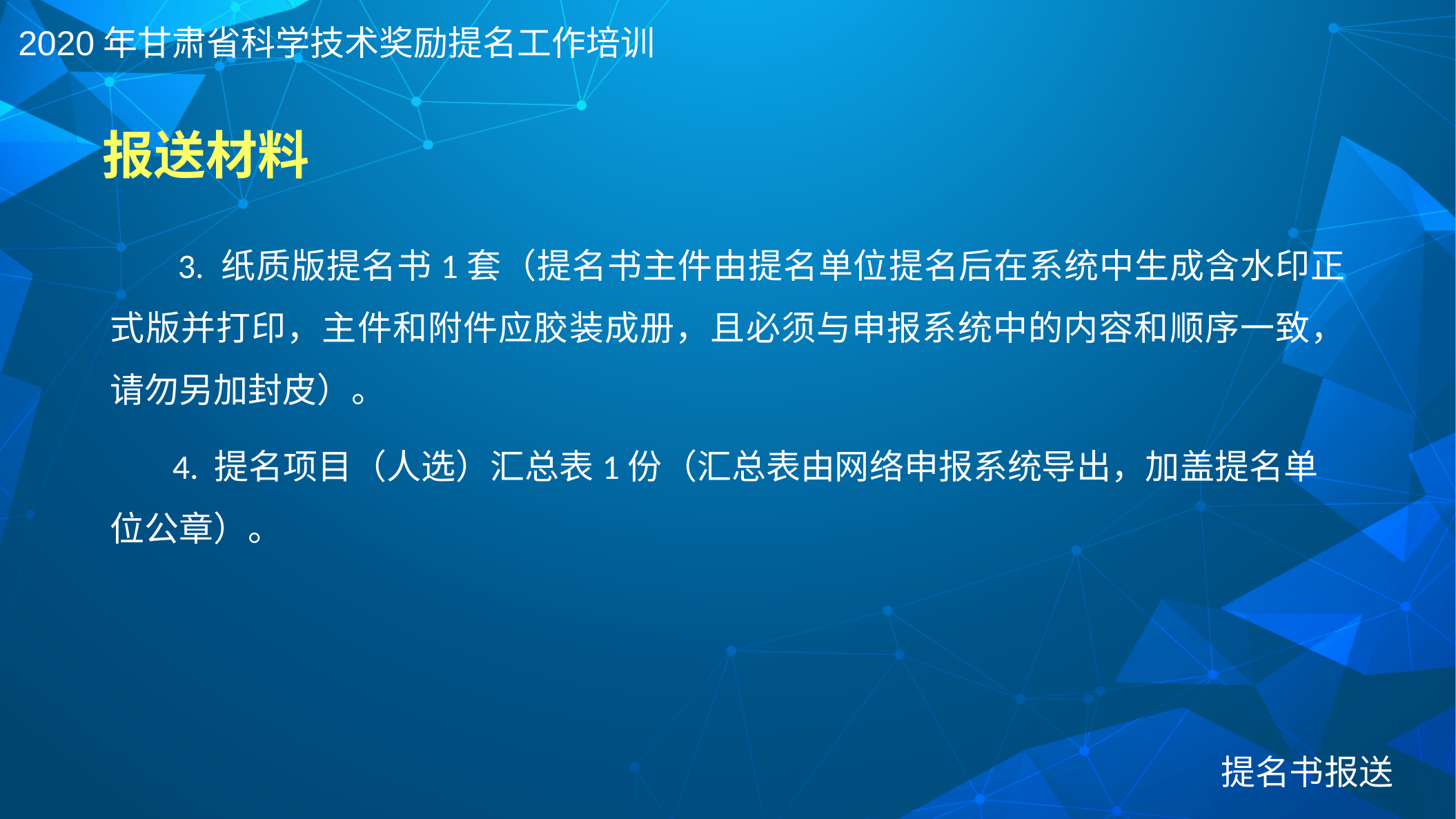

2020年甘肃省科学技术奖励提名工作培训
# 报送材料
        3. 纸质版提名书1套（提名书主件由提名单位提名后在系统中生成含水印正式版并打印，主件和附件应胶装成册，且必须与申报系统中的内容和顺序一致，请勿另加封皮）。
        4. 提名项目（人选）汇总表1份（汇总表由网络申报系统导出，加盖提名单位公章）。
提名书报送